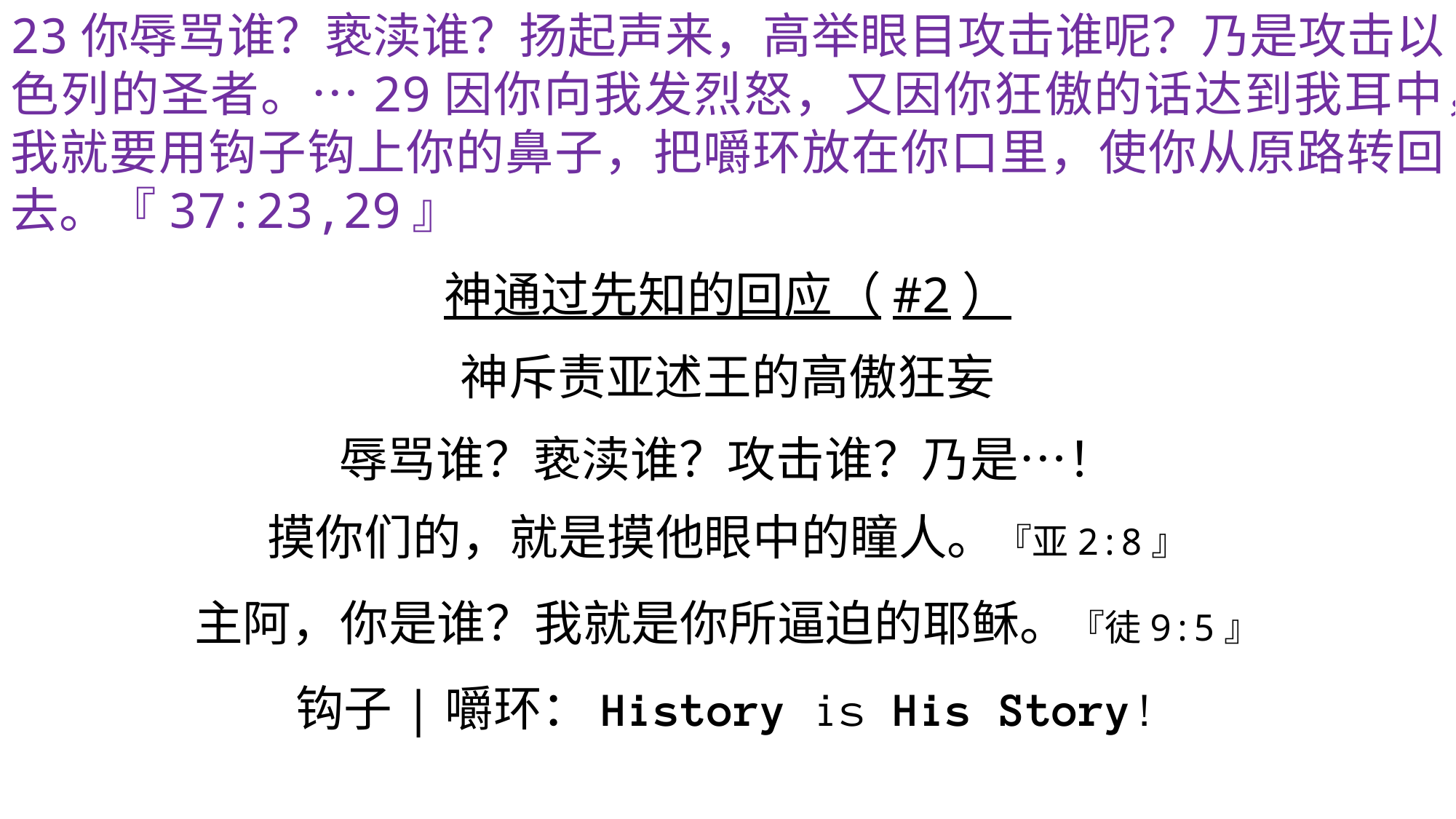

23你辱骂谁？亵渎谁？扬起声来，高举眼目攻击谁呢？乃是攻击以色列的圣者。…29因你向我发烈怒，又因你狂傲的话达到我耳中，我就要用钩子钩上你的鼻子，把嚼环放在你口里，使你从原路转回去。『37:23,29』
神通过先知的回应（#2）
神斥责亚述王的高傲狂妄
辱骂谁？亵渎谁？攻击谁？乃是…！
摸你们的，就是摸他眼中的瞳人。『亚2:8』
主阿，你是谁？我就是你所逼迫的耶稣。『徒9:5』
钩子|嚼环：History is His Story!